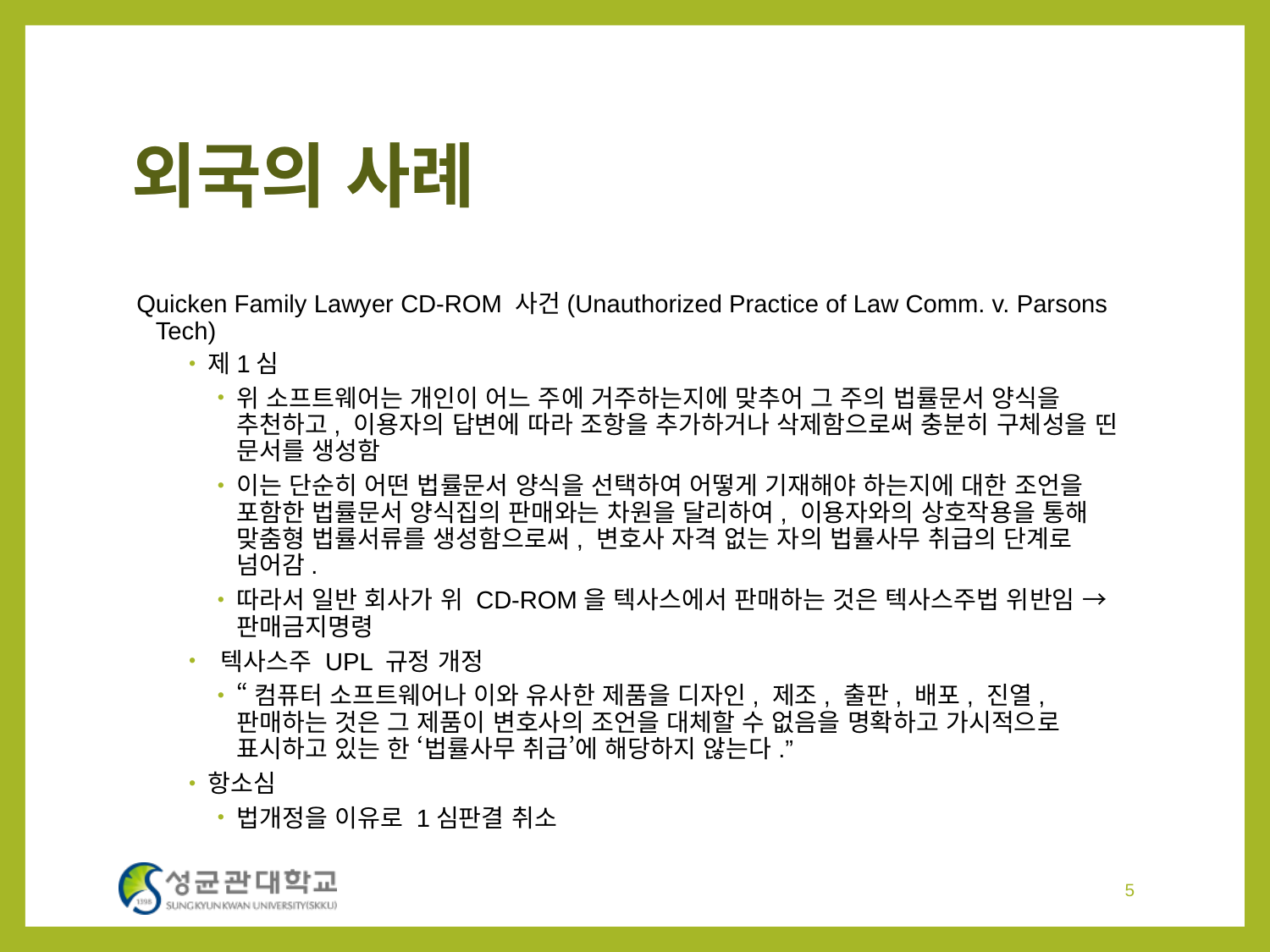

# 외국의 사례
Quicken Family Lawyer CD-ROM 사건(Unauthorized Practice of Law Comm. v. Parsons Tech)
제1심
위 소프트웨어는 개인이 어느 주에 거주하는지에 맞추어 그 주의 법률문서 양식을 추천하고, 이용자의 답변에 따라 조항을 추가하거나 삭제함으로써 충분히 구체성을 띤 문서를 생성함
이는 단순히 어떤 법률문서 양식을 선택하여 어떻게 기재해야 하는지에 대한 조언을 포함한 법률문서 양식집의 판매와는 차원을 달리하여, 이용자와의 상호작용을 통해 맞춤형 법률서류를 생성함으로써, 변호사 자격 없는 자의 법률사무 취급의 단계로 넘어감.
따라서 일반 회사가 위 CD-ROM을 텍사스에서 판매하는 것은 텍사스주법 위반임 → 판매금지명령
 텍사스주 UPL 규정 개정
“컴퓨터 소프트웨어나 이와 유사한 제품을 디자인, 제조, 출판, 배포, 진열, 판매하는 것은 그 제품이 변호사의 조언을 대체할 수 없음을 명확하고 가시적으로 표시하고 있는 한 ‘법률사무 취급’에 해당하지 않는다.”
항소심
법개정을 이유로 1심판결 취소
5